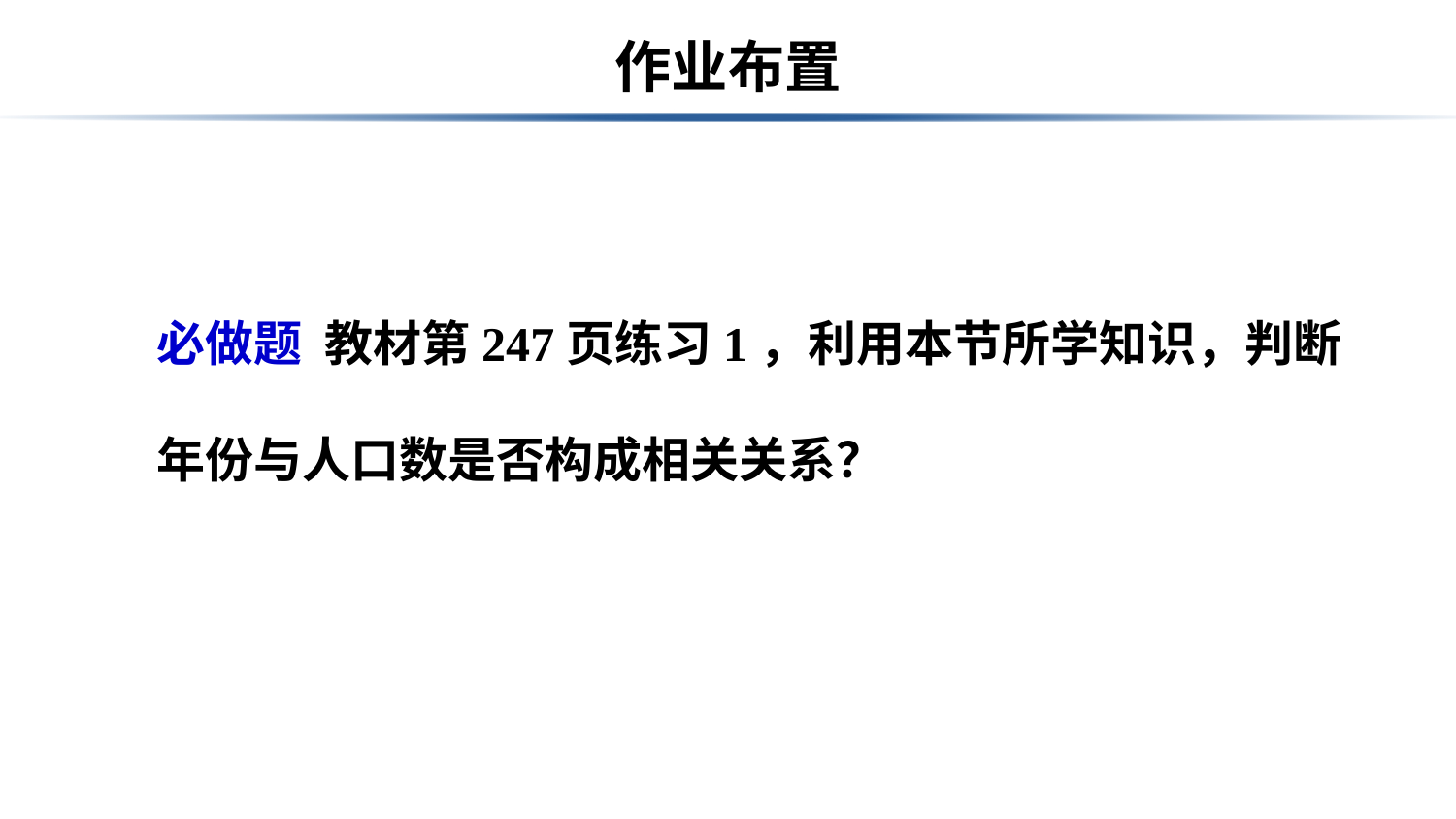

# 作业布置
必做题  教材第247页练习1，利用本节所学知识，判断年份与人口数是否构成相关关系？